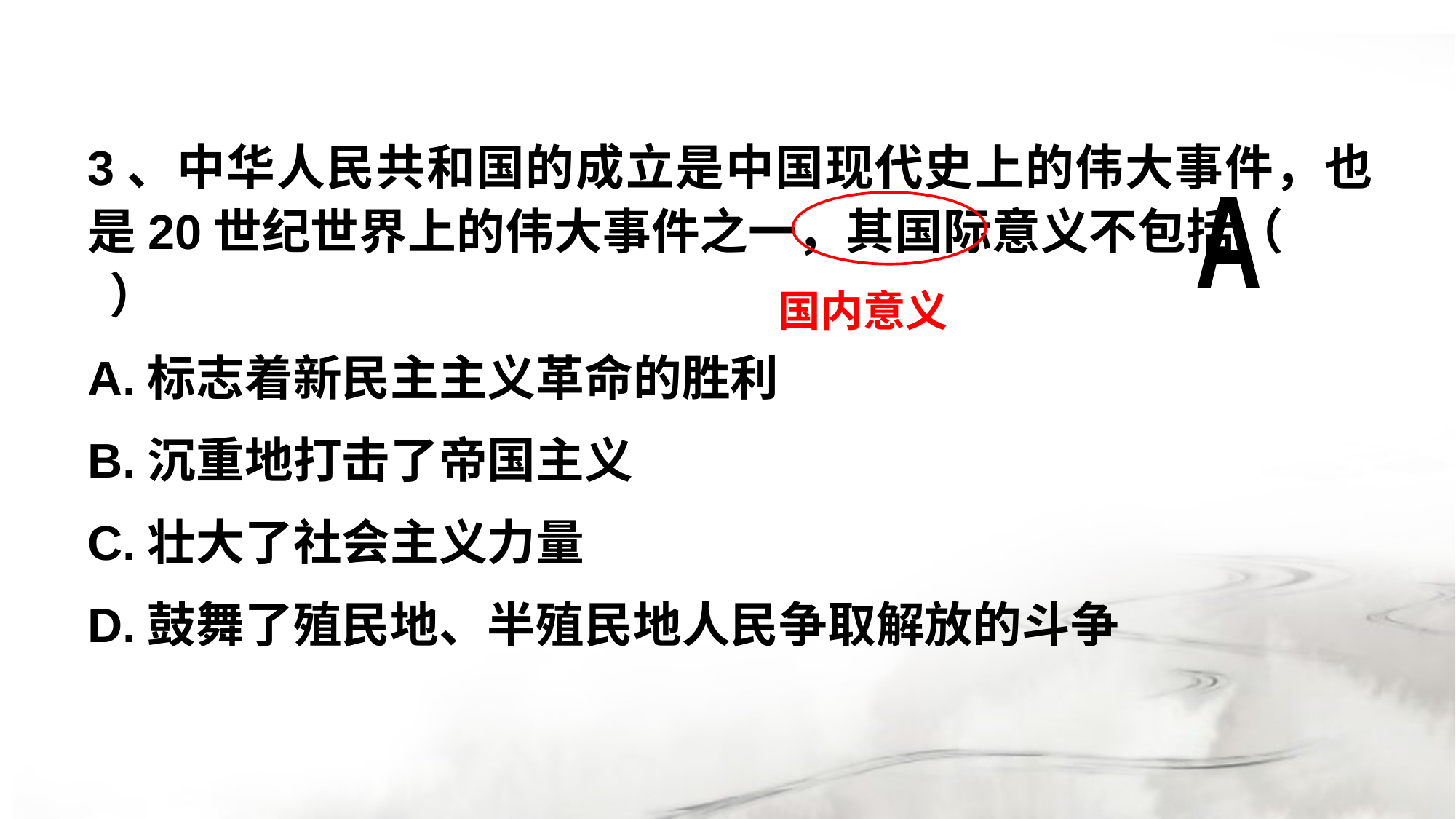

#
3、中华人民共和国的成立是中国现代史上的伟大事件，也是20世纪世界上的伟大事件之一，其国际意义不包括（           ）
A.标志着新民主主义革命的胜利
B.沉重地打击了帝国主义
C.壮大了社会主义力量
D.鼓舞了殖民地、半殖民地人民争取解放的斗争

A
国内意义